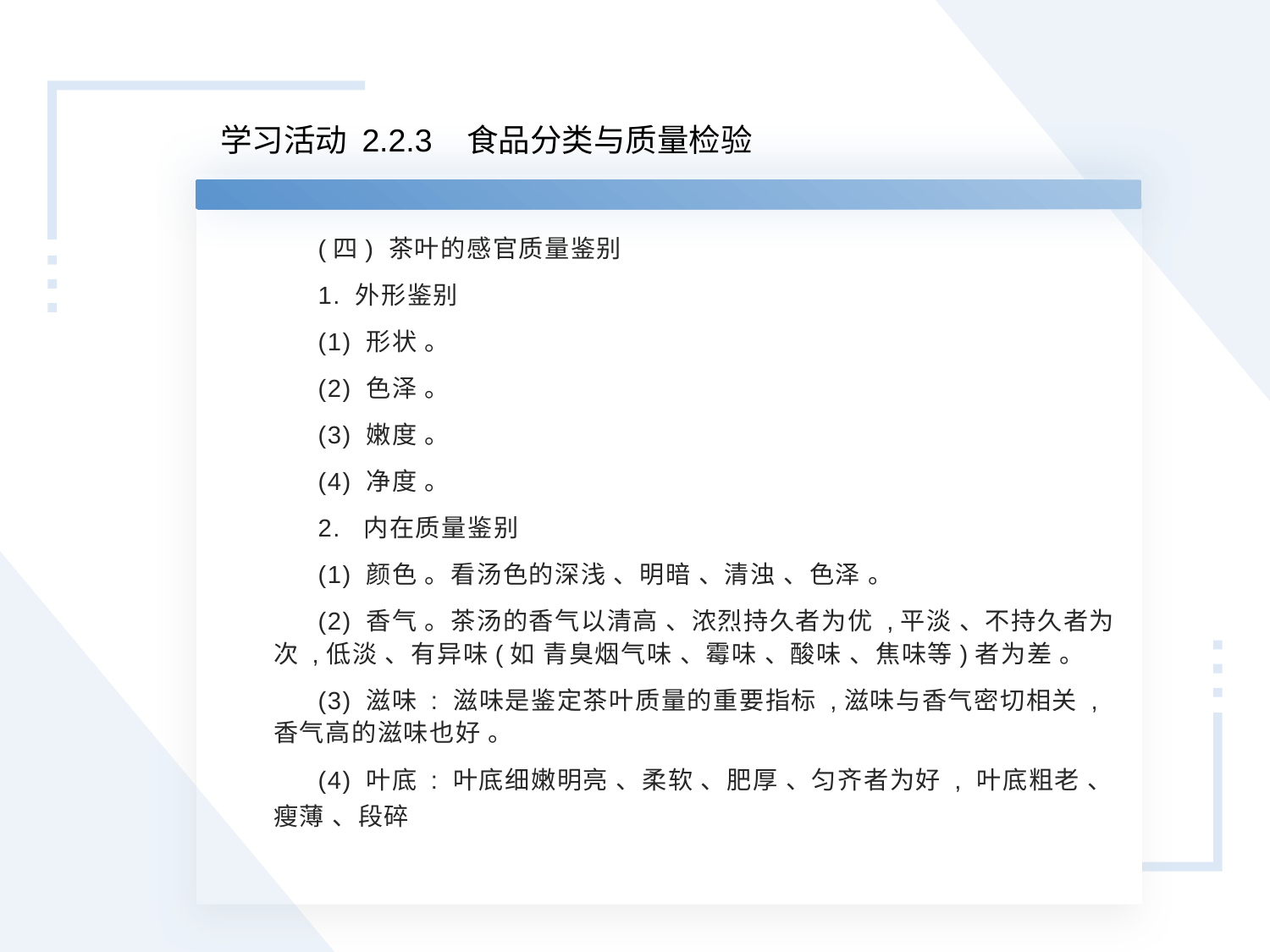

学习活动 2.2.3   食品分类与质量检验

(四) 茶叶的感官质量鉴别
1. 外形鉴别
(1) 形状 。
(2) 色泽 。
(3) 嫩度 。
(4) 净度 。
2.  内在质量鉴别
(1) 颜色 。看汤色的深浅 、明暗 、清浊 、色泽 。
(2) 香气 。茶汤的香气以清高 、浓烈持久者为优 ,平淡 、不持久者为次 ,低淡 、有异味(如 青臭烟气味 、霉味 、酸味 、焦味等)者为差 。
(3) 滋味 : 滋味是鉴定茶叶质量的重要指标 ,滋味与香气密切相关 ,香气高的滋味也好 。
(4) 叶底 : 叶底细嫩明亮 、柔软 、肥厚 、匀齐者为好 , 叶底粗老 、瘦薄 、段碎